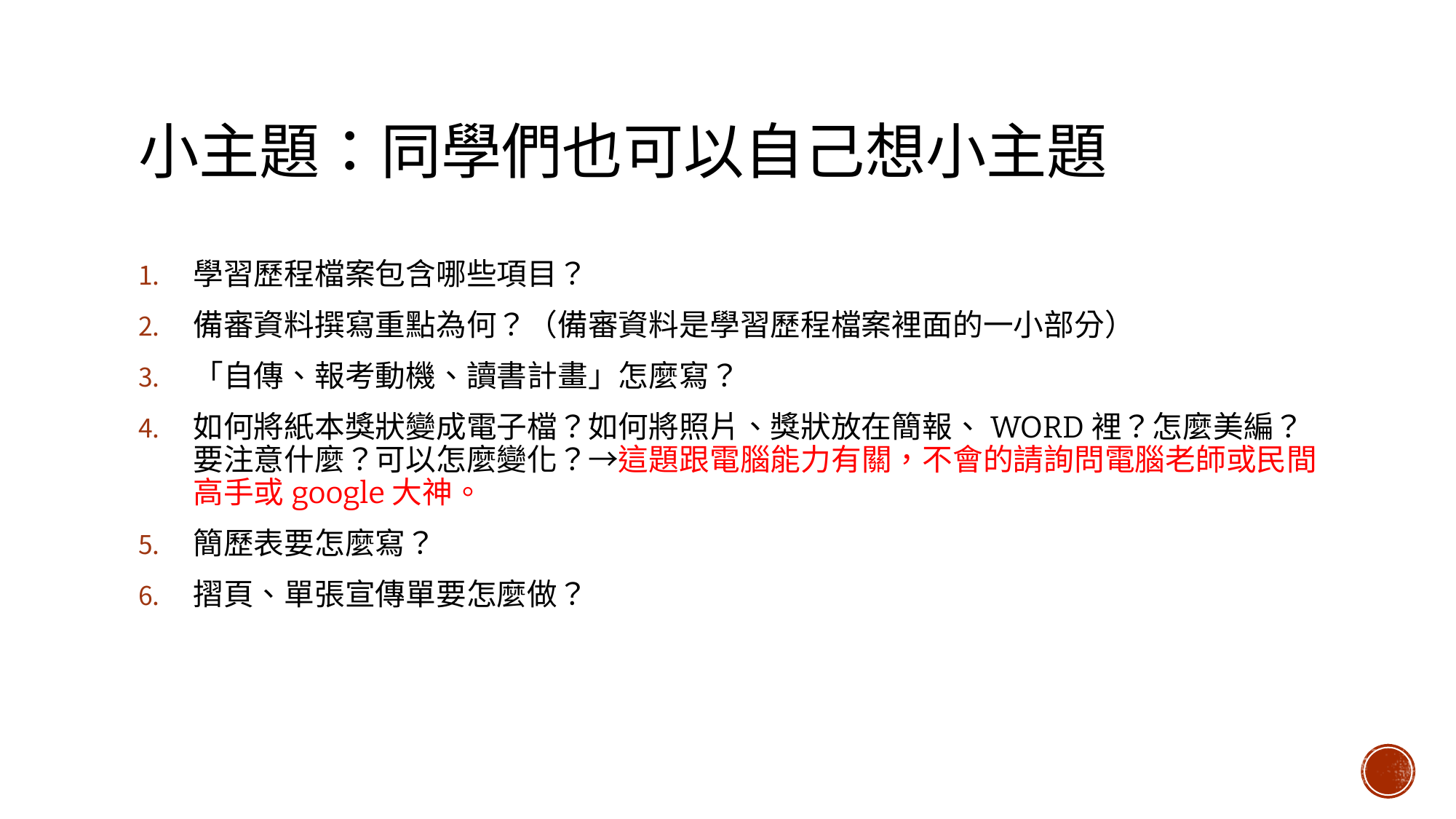

# 小主題：同學們也可以自己想小主題
學習歷程檔案包含哪些項目？
備審資料撰寫重點為何？（備審資料是學習歷程檔案裡面的一小部分）
「自傳、報考動機、讀書計畫」怎麼寫？
如何將紙本獎狀變成電子檔？如何將照片、獎狀放在簡報、WORD裡？怎麼美編？要注意什麼？可以怎麼變化？→這題跟電腦能力有關，不會的請詢問電腦老師或民間高手或google大神。
簡歷表要怎麼寫？
摺頁、單張宣傳單要怎麼做？